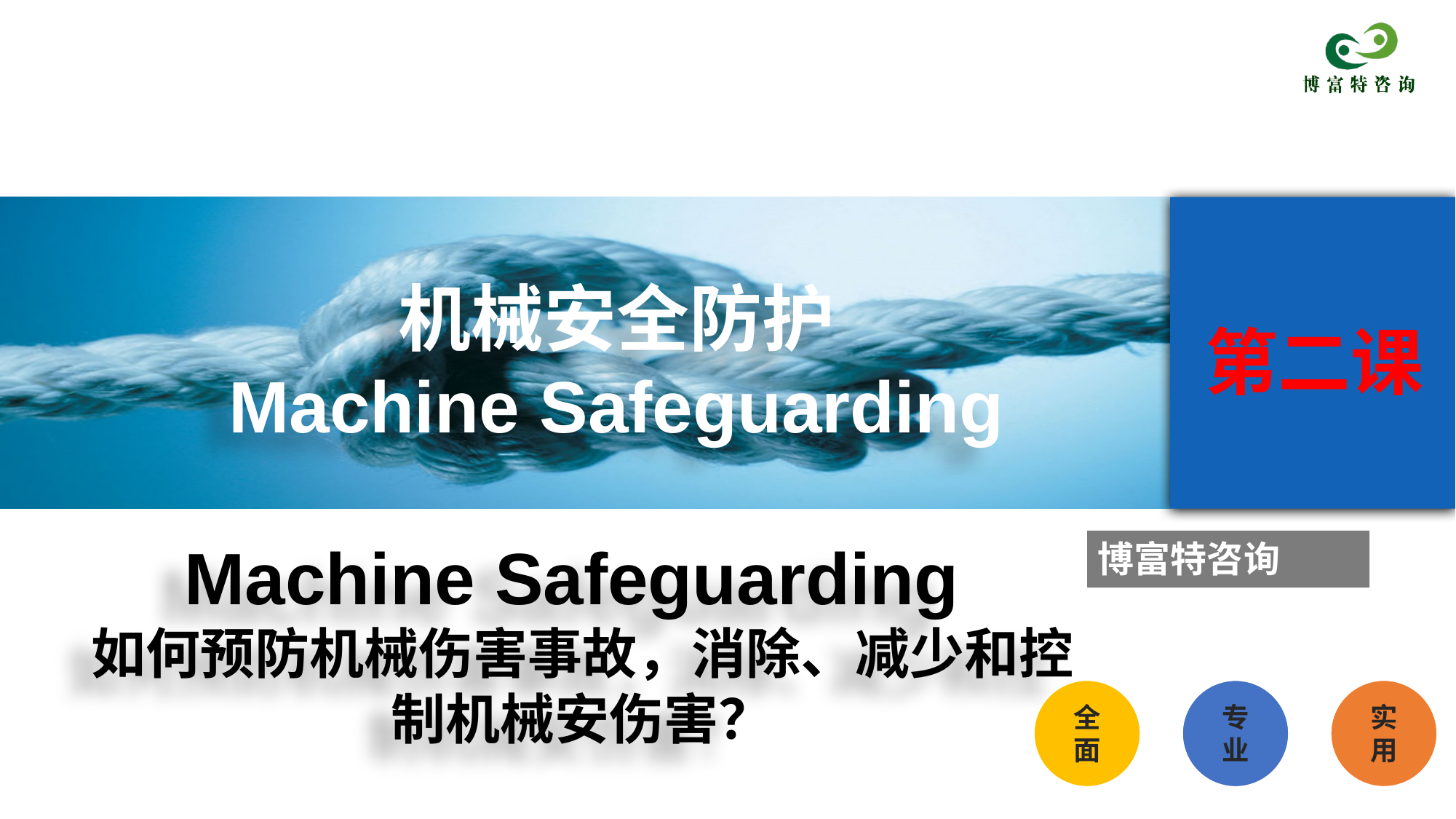

机械安全防护
Machine Safeguarding
第二课
Machine Safeguarding
如何预防机械伤害事故，消除、减少和控制机械安伤害？
博富特咨询
全面
实用
专业
1